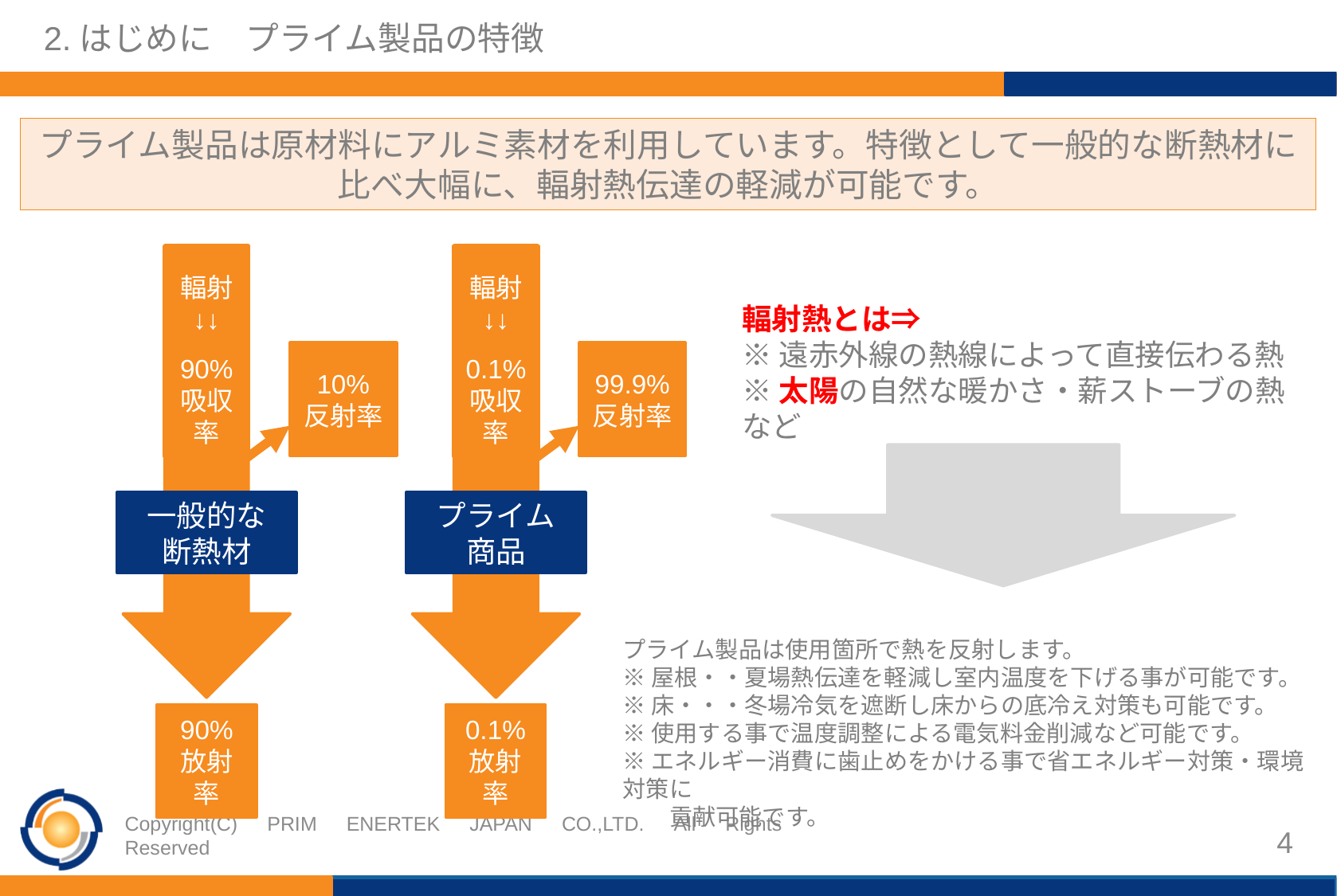

# 2.はじめに　プライム製品の特徴
プライム製品は原材料にアルミ素材を利用しています。特徴として一般的な断熱材に比べ大幅に、輻射熱伝達の軽減が可能です。

一般的な
断熱材
輻射
↓↓
90%
吸収率
90%
放射率
10%
反射率

プライム
商品
輻射
↓↓
0.1%
吸収率
0.1%
放射率
99.9%
反射率
輻射熱とは⇒
※遠赤外線の熱線によって直接伝わる熱
※太陽の自然な暖かさ・薪ストーブの熱など

プライム製品は使用箇所で熱を反射します。
※屋根・・夏場熱伝達を軽減し室内温度を下げる事が可能です。
※床・・・冬場冷気を遮断し床からの底冷え対策も可能です。
※使用する事で温度調整による電気料金削減など可能です。
※エネルギー消費に歯止めをかける事で省エネルギー対策・環境対策に
　　貢献可能です。

Copyright(C)　PRIM　ENERTEK　JAPAN　CO.,LTD.　All　Rights　Reserved
4